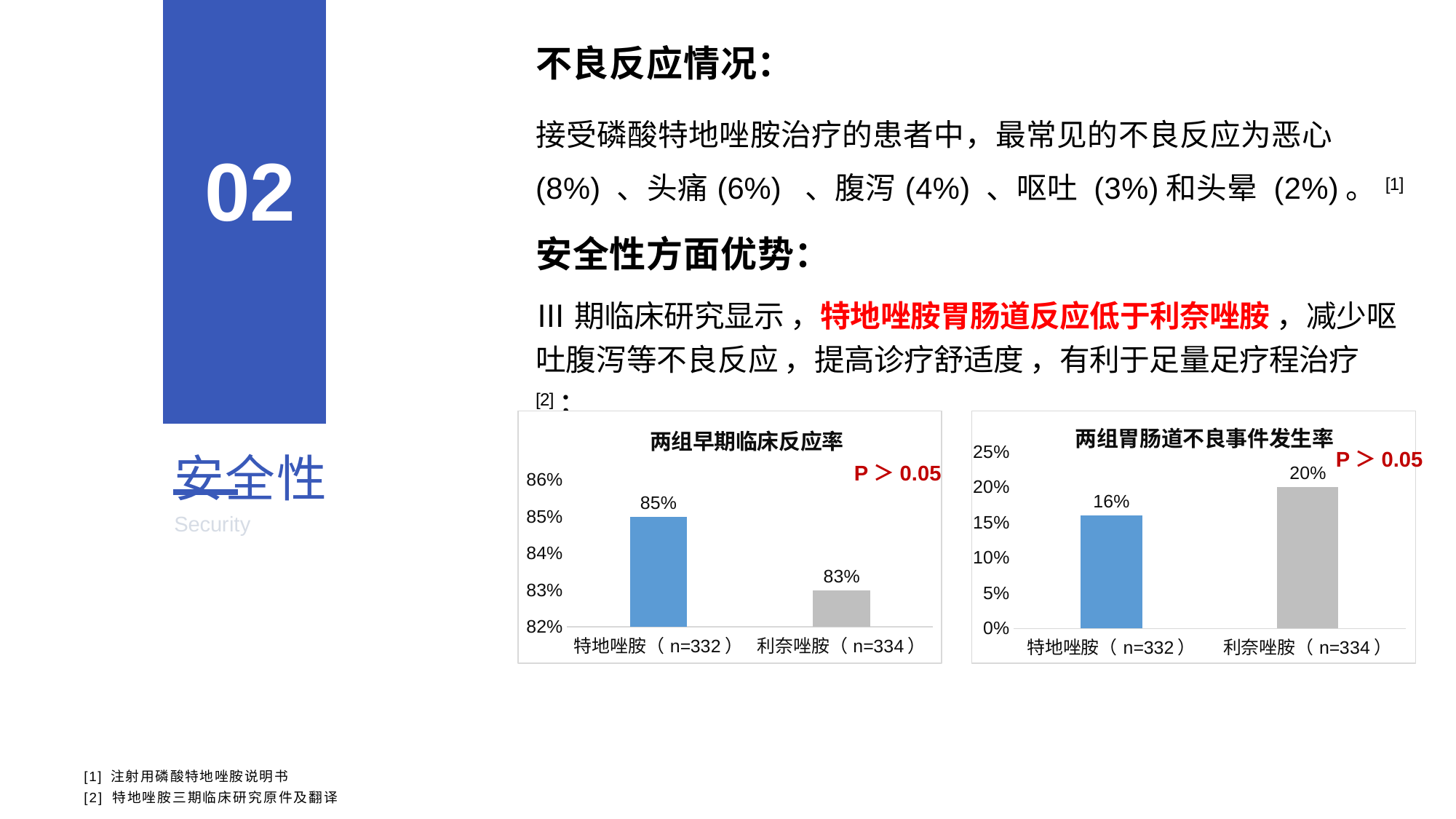

|  | 02 |  | 不良反应情况： 接受磷酸特地唑胺治疗的患者中，最常见的不良反应为恶心(8%) 、头痛(6%) 、腹泻(4%) 、呕吐 (3%)和头晕 (2%)。[1] 安全性方面优势： Ⅲ期临床研究显示 ，特地唑胺胃肠道反应低于利奈唑胺 ，减少呕吐腹泻等不良反应 ，提高诊疗舒适度 ，有利于足量足疗程治疗 [2]； |
| --- | --- | --- | --- |
| 安全性 Security |  |  |  |
| [1] 注射用磷酸特地唑胺说明书 [2] 特地唑胺三期临床研究原件及翻译 |  |  |  |

### Chart: 两组早期临床反应率

| Category | 早期临床反应率 |
|---|---|
| 特地唑胺（n=332） | 0.85 |
| 利奈唑胺（n=334） | 0.83 |

### Chart: 两组胃肠道不良事件发生率

| Category | 胃肠道不良事件发生率 |
|---|---|
| 特地唑胺（n=332） | 0.16 |
| 利奈唑胺（n=334） | 0.2 |
P＞0.05
P＞0.05